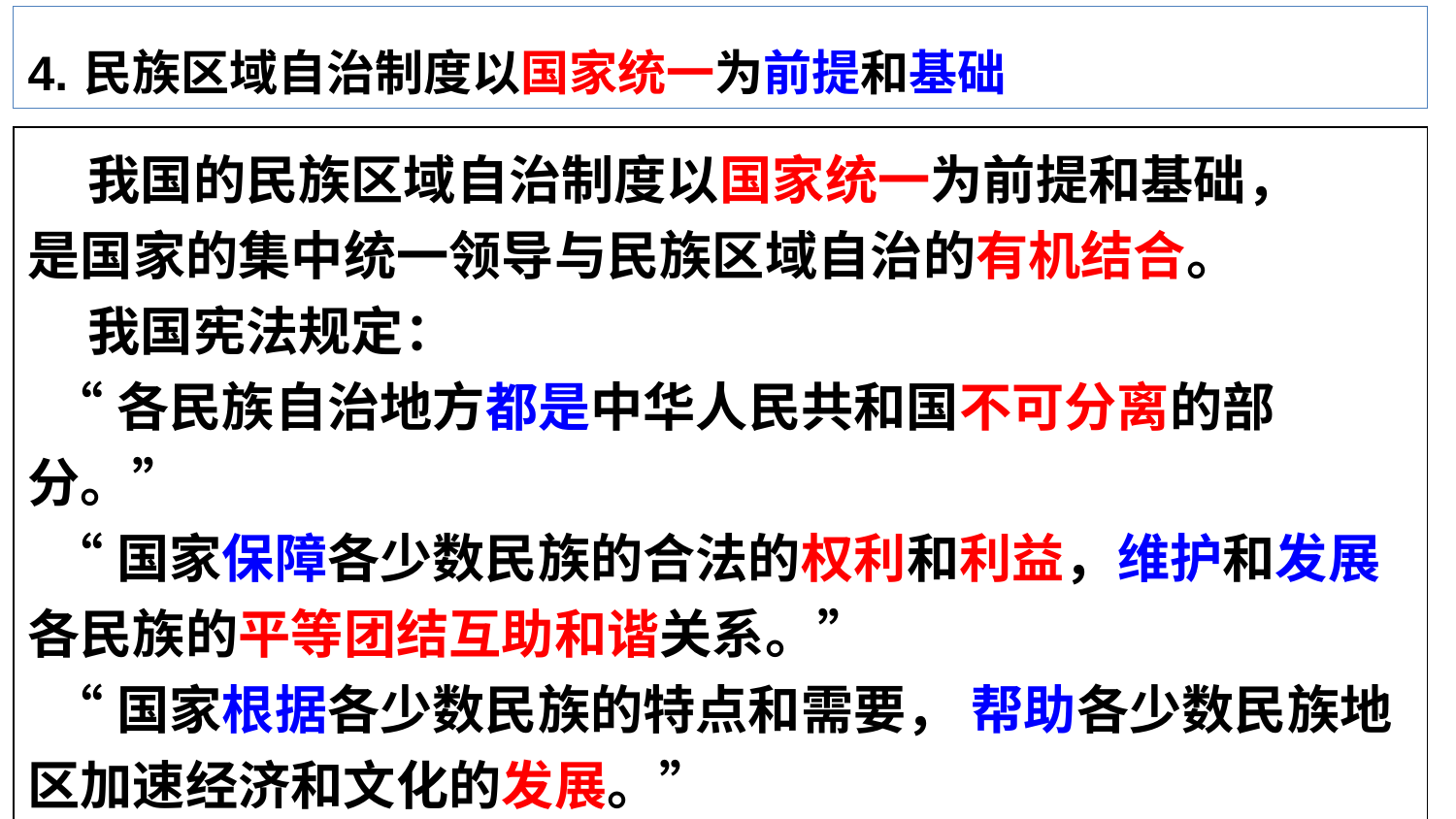

4.民族区域自治制度以国家统一为前提和基础
    我国的民族区域自治制度以国家统一为前提和基础，
是国家的集中统一领导与民族区域自治的有机结合。
    我国宪法规定：
  “各民族自治地方都是中华人民共和国不可分离的部分。”
  “国家保障各少数民族的合法的权利和利益，维护和发展各民族的平等团结互助和谐关系。”
  “国家根据各少数民族的特点和需要， 帮助各少数民族地区加速经济和文化的发展。”